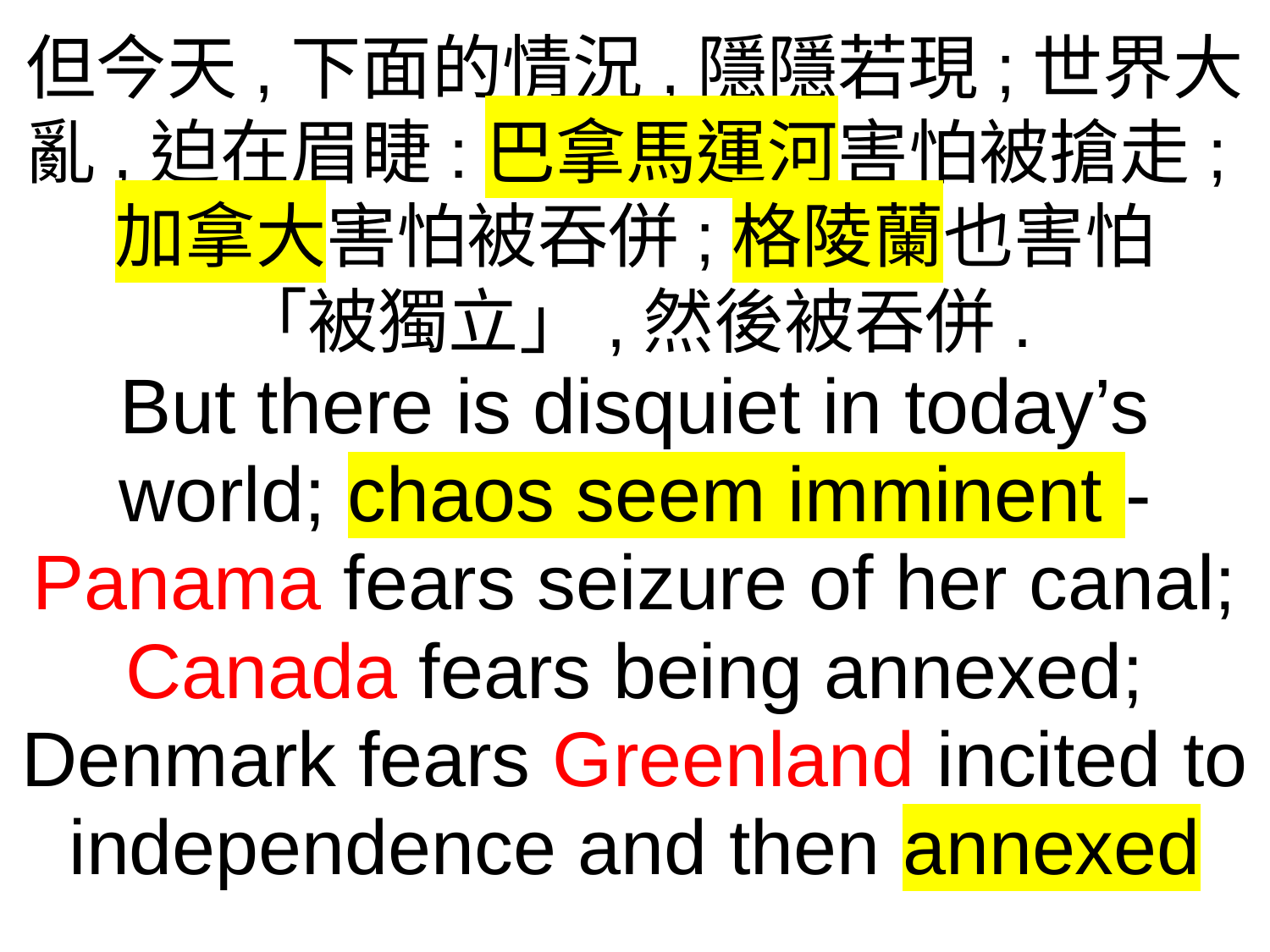

但今天,下面的情況,隱隱若現;世界大亂,迫在眉睫:巴拿馬運河害怕被搶走;加拿大害怕被吞併;格陵蘭也害怕
「被獨立」,然後被吞併.
But there is disquiet in today’s world; chaos seem imminent - Panama fears seizure of her canal; Canada fears being annexed; Denmark fears Greenland incited to independence and then annexed